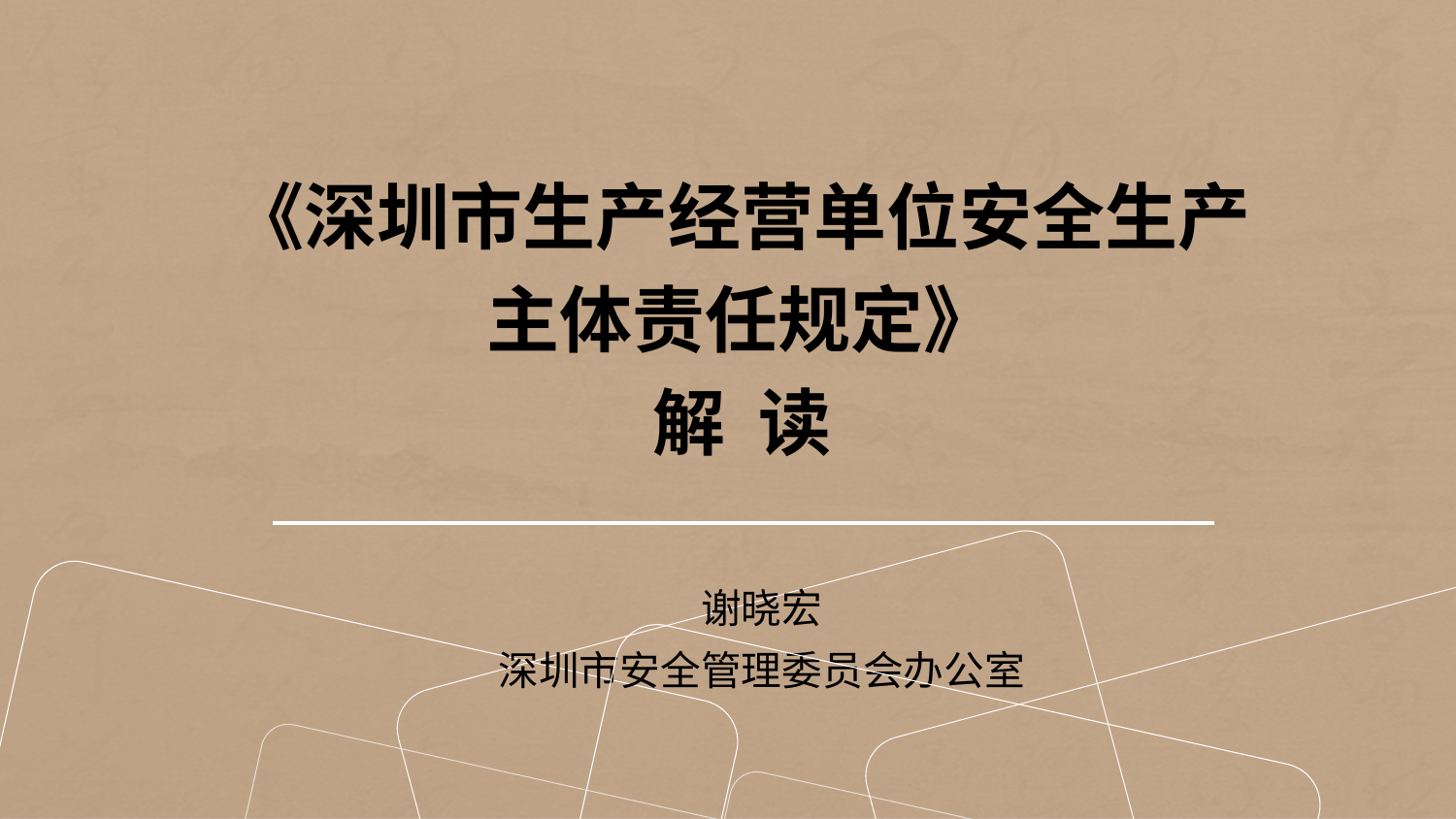

《深圳市生产经营单位安全生产
主体责任规定》
解  读
谢晓宏
深圳市安全管理委员会办公室